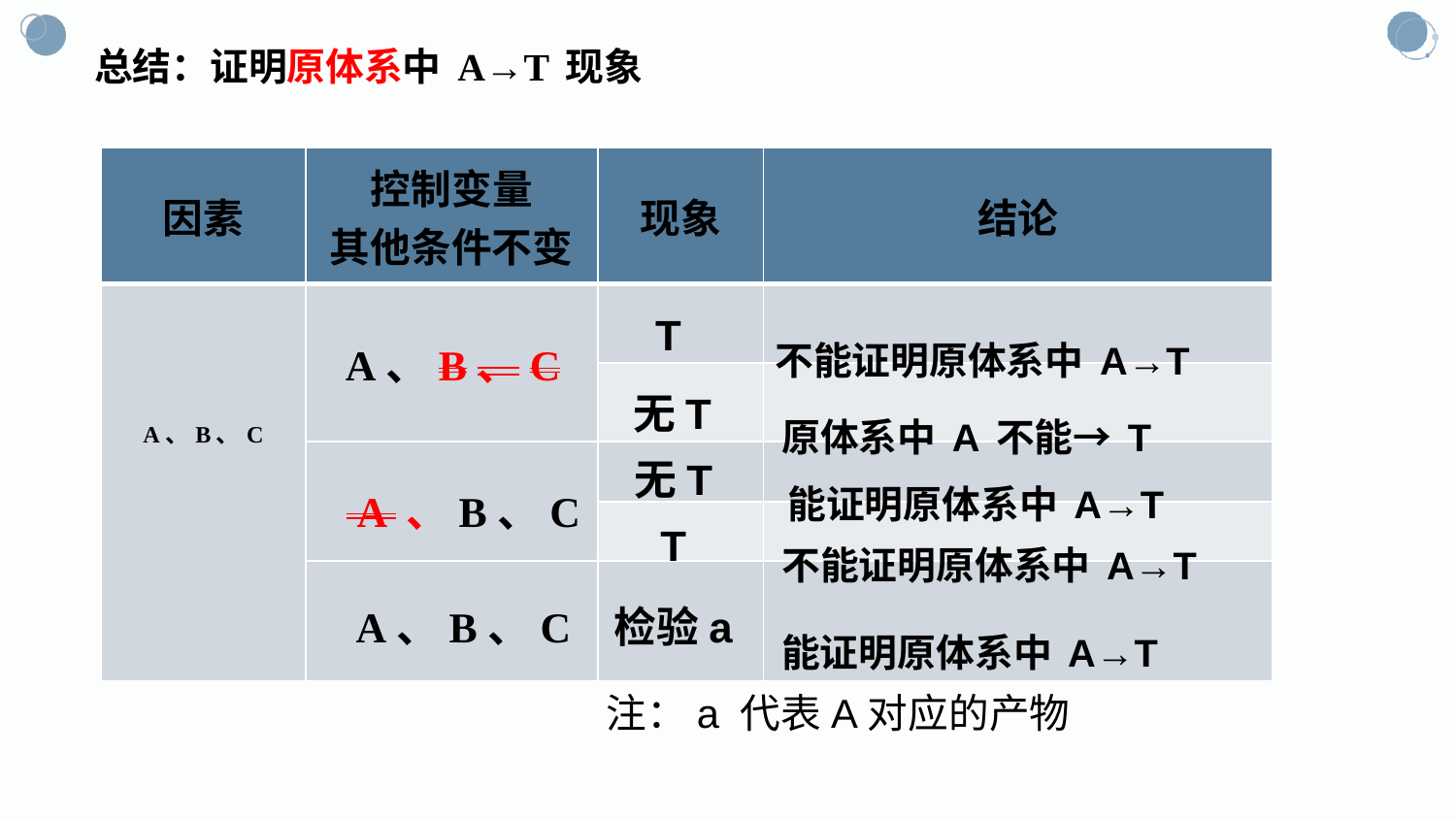

总结：证明原体系中A→T现象

| 因素 | 控制变量 其他条件不变 | 现象 | 结论 |
| --- | --- | --- | --- |
| A、B、C |  |  |  |
|  |  |  |  |
|  |  |  |  |
|  |  |  |  |
|  |  |  |  |
T
不能证明原体系中A→T
A、B、C
无T
原体系中A不能→T
无T
能证明原体系中A→T
 A 、B、C
T
不能证明原体系中A→T
A、B、C
检验a
能证明原体系中A→T
注：a 代表A对应的产物